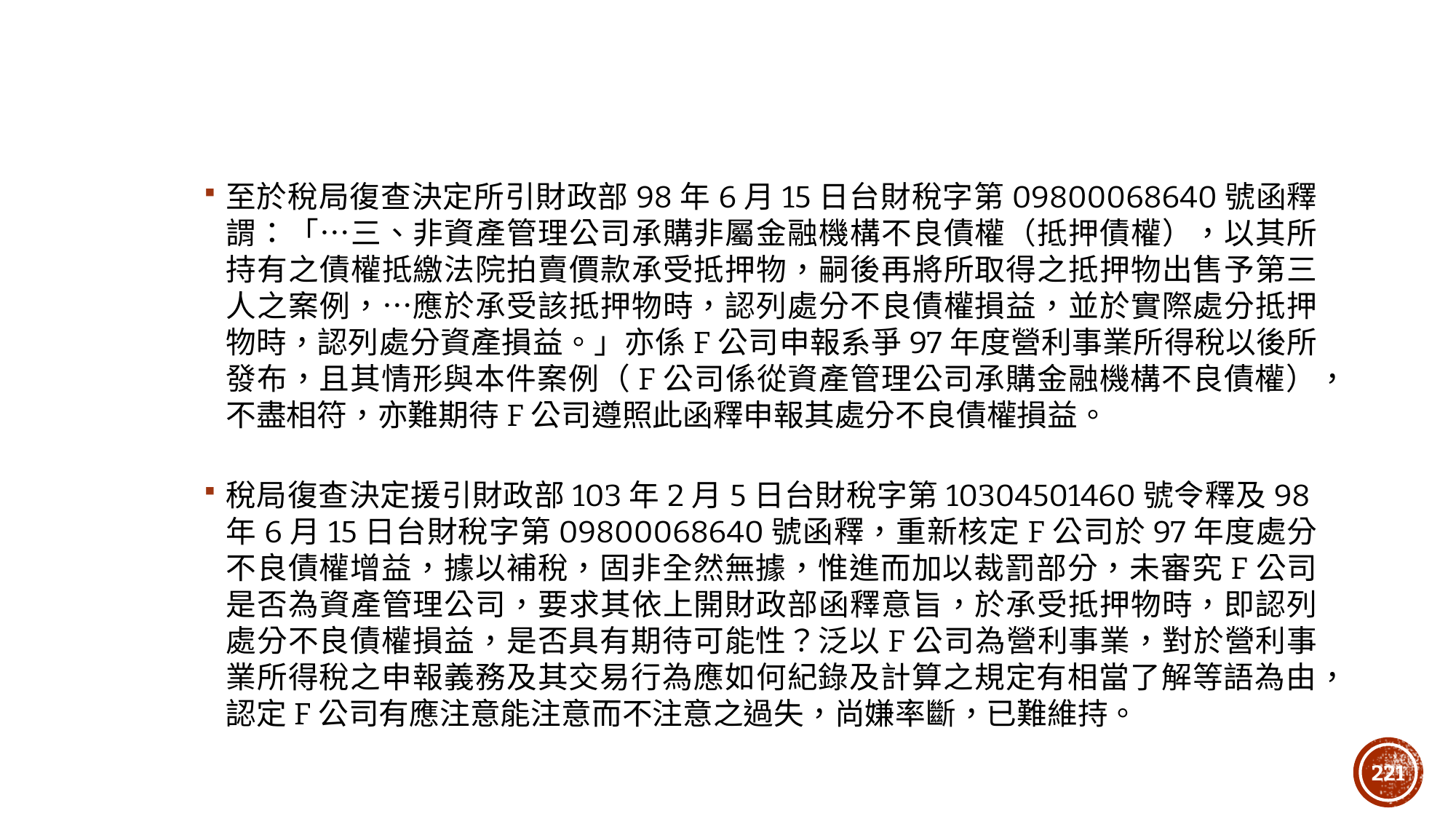

#
至於稅局復查決定所引財政部98年6月15日台財稅字第09800068640號函釋謂：「…三、非資產管理公司承購非屬金融機構不良債權（抵押債權），以其所持有之債權抵繳法院拍賣價款承受抵押物，嗣後再將所取得之抵押物出售予第三人之案例，…應於承受該抵押物時，認列處分不良債權損益，並於實際處分抵押物時，認列處分資產損益。」亦係F公司申報系爭97年度營利事業所得稅以後所發布，且其情形與本件案例（F公司係從資產管理公司承購金融機構不良債權），不盡相符，亦難期待F公司遵照此函釋申報其處分不良債權損益。

稅局復查決定援引財政部103年2月5日台財稅字第10304501460號令釋及98年6月15日台財稅字第09800068640號函釋，重新核定F公司於97年度處分不良債權增益，據以補稅，固非全然無據，惟進而加以裁罰部分，未審究F公司是否為資產管理公司，要求其依上開財政部函釋意旨，於承受抵押物時，即認列處分不良債權損益，是否具有期待可能性？泛以F公司為營利事業，對於營利事業所得稅之申報義務及其交易行為應如何紀錄及計算之規定有相當了解等語為由，認定F公司有應注意能注意而不注意之過失，尚嫌率斷，已難維持。
221